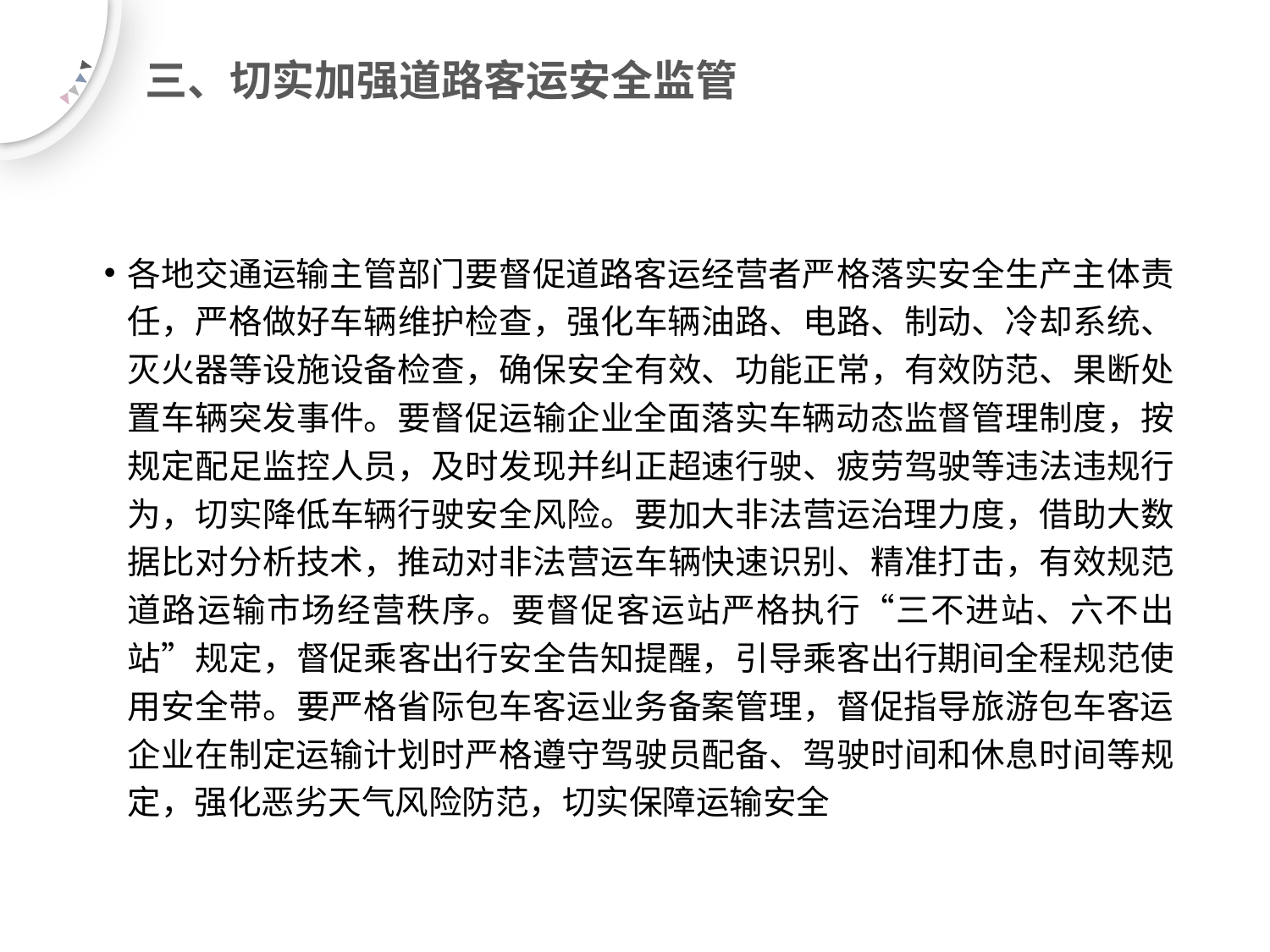

# 三、切实加强道路客运安全监管
各地交通运输主管部门要督促道路客运经营者严格落实安全生产主体责任，严格做好车辆维护检查，强化车辆油路、电路、制动、冷却系统、灭火器等设施设备检查，确保安全有效、功能正常，有效防范、果断处置车辆突发事件。要督促运输企业全面落实车辆动态监督管理制度，按规定配足监控人员，及时发现并纠正超速行驶、疲劳驾驶等违法违规行为，切实降低车辆行驶安全风险。要加大非法营运治理力度，借助大数据比对分析技术，推动对非法营运车辆快速识别、精准打击，有效规范道路运输市场经营秩序。要督促客运站严格执行“三不进站、六不出站”规定，督促乘客出行安全告知提醒，引导乘客出行期间全程规范使用安全带。要严格省际包车客运业务备案管理，督促指导旅游包车客运企业在制定运输计划时严格遵守驾驶员配备、驾驶时间和休息时间等规定，强化恶劣天气风险防范，切实保障运输安全